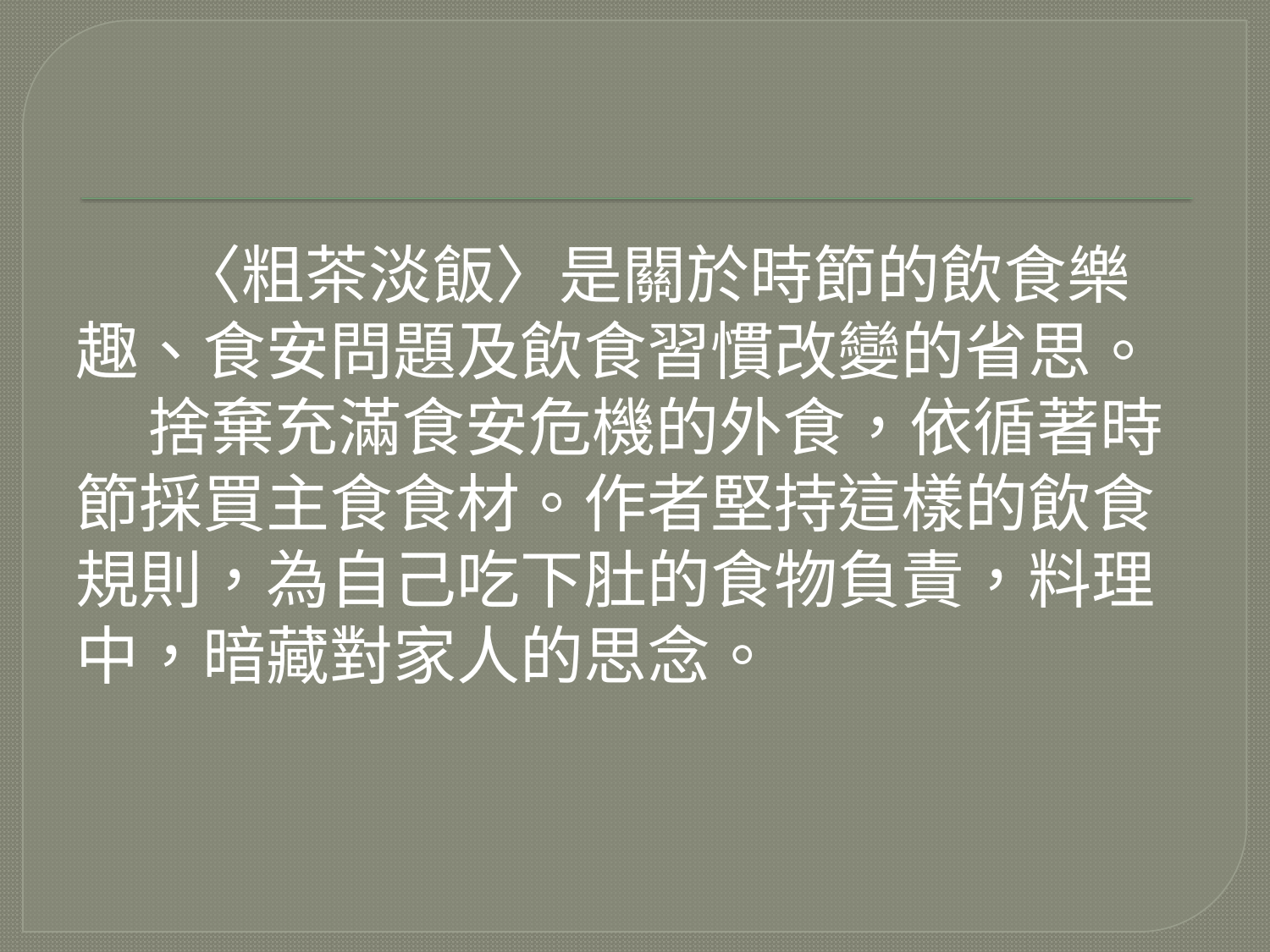

#
       〈粗茶淡飯〉是關於時節的飲食樂趣、食安問題及飲食習慣改變的省思。
    捨棄充滿食安危機的外食，依循著時節採買主食食材。作者堅持這樣的飲食規則，為自己吃下肚的食物負責，料理中，暗藏對家人的思念。